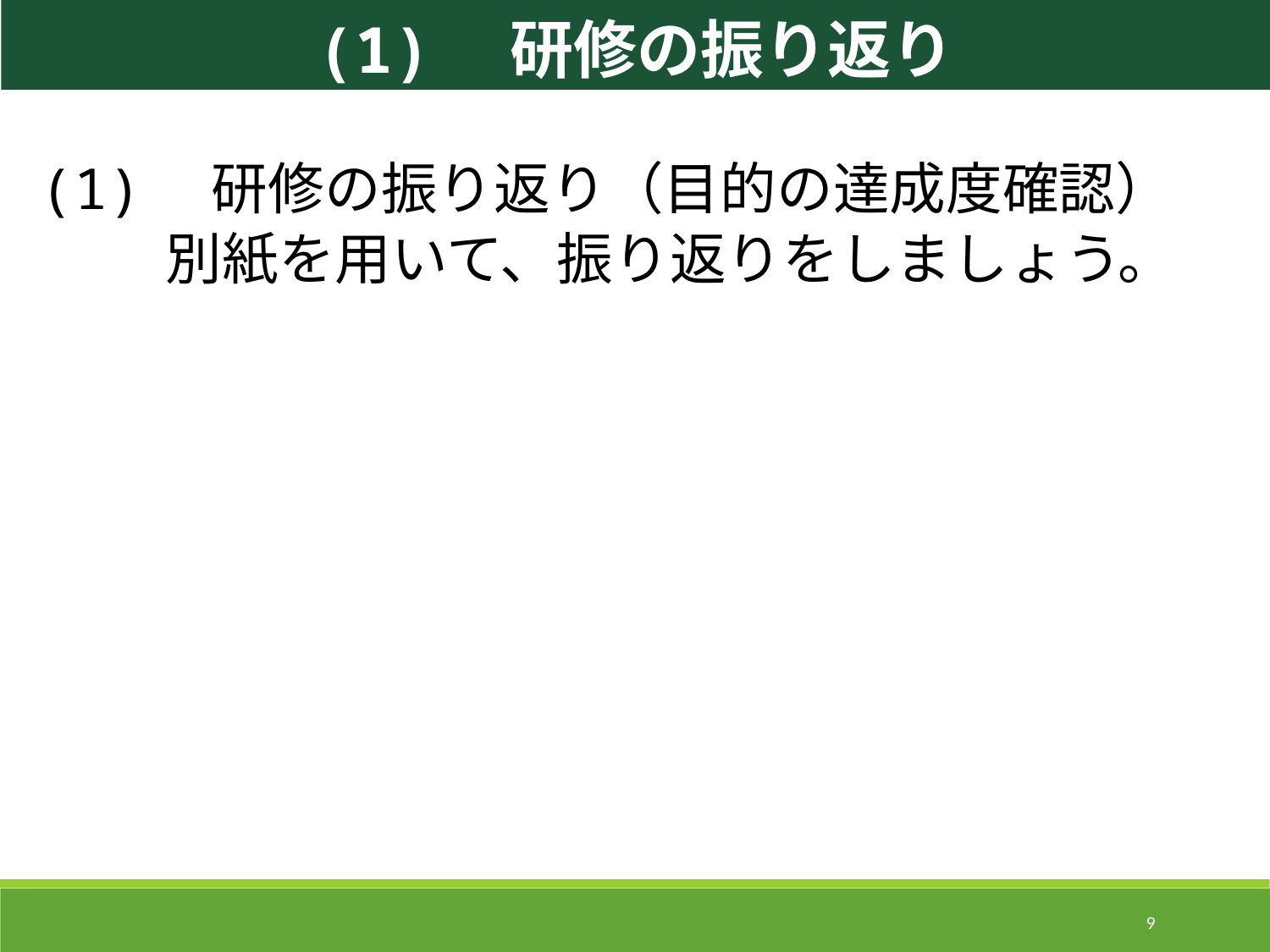

(1)　研修の振り返り
(1)　研修の振り返り（目的の達成度確認）
　　 別紙を用いて、振り返りをしましょう。
9